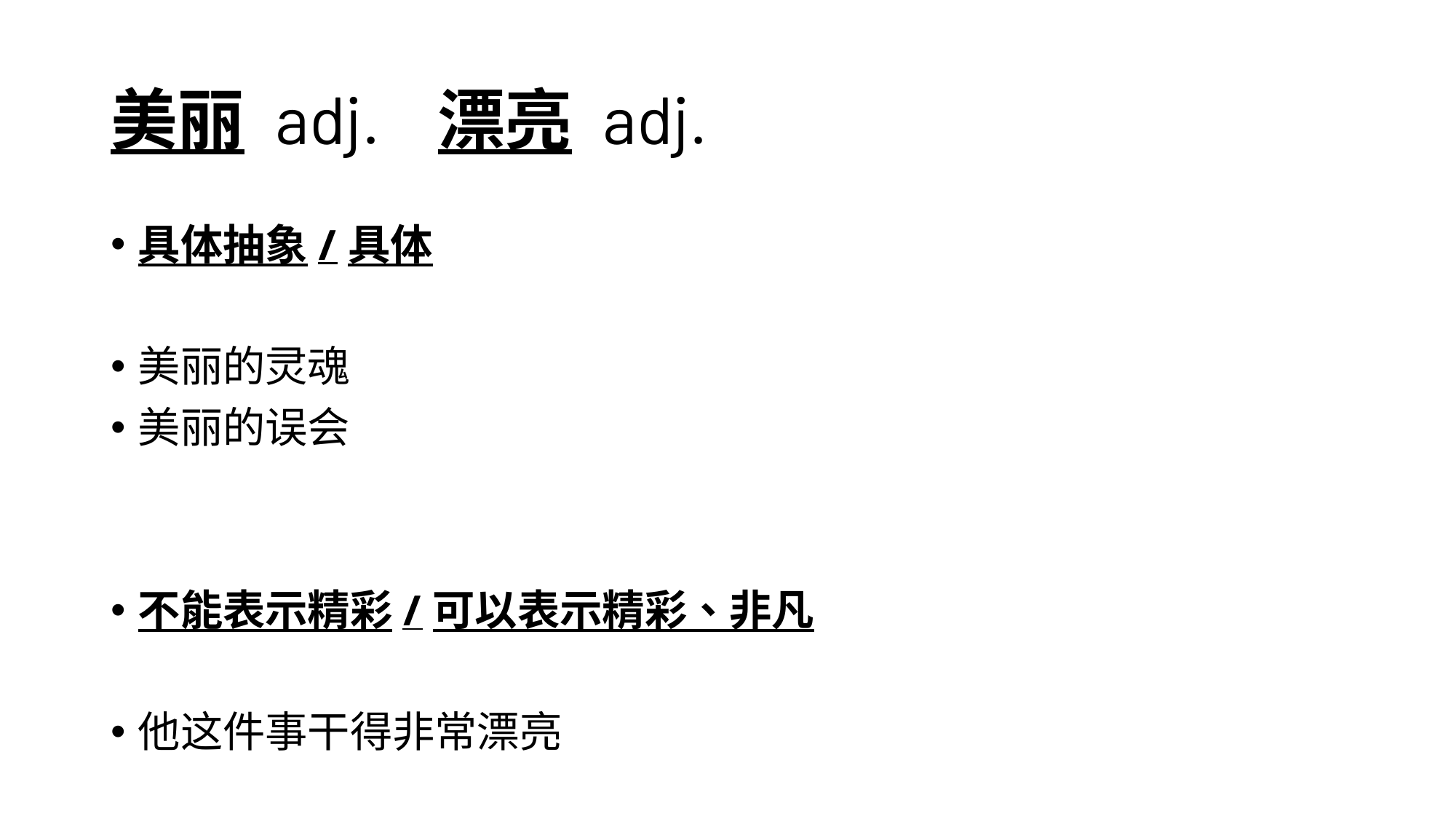

# 美丽 adj.	漂亮 adj.
具体抽象/具体

美丽的灵魂
美丽的误会

不能表示精彩/可以表示精彩、非凡

他这件事干得非常漂亮